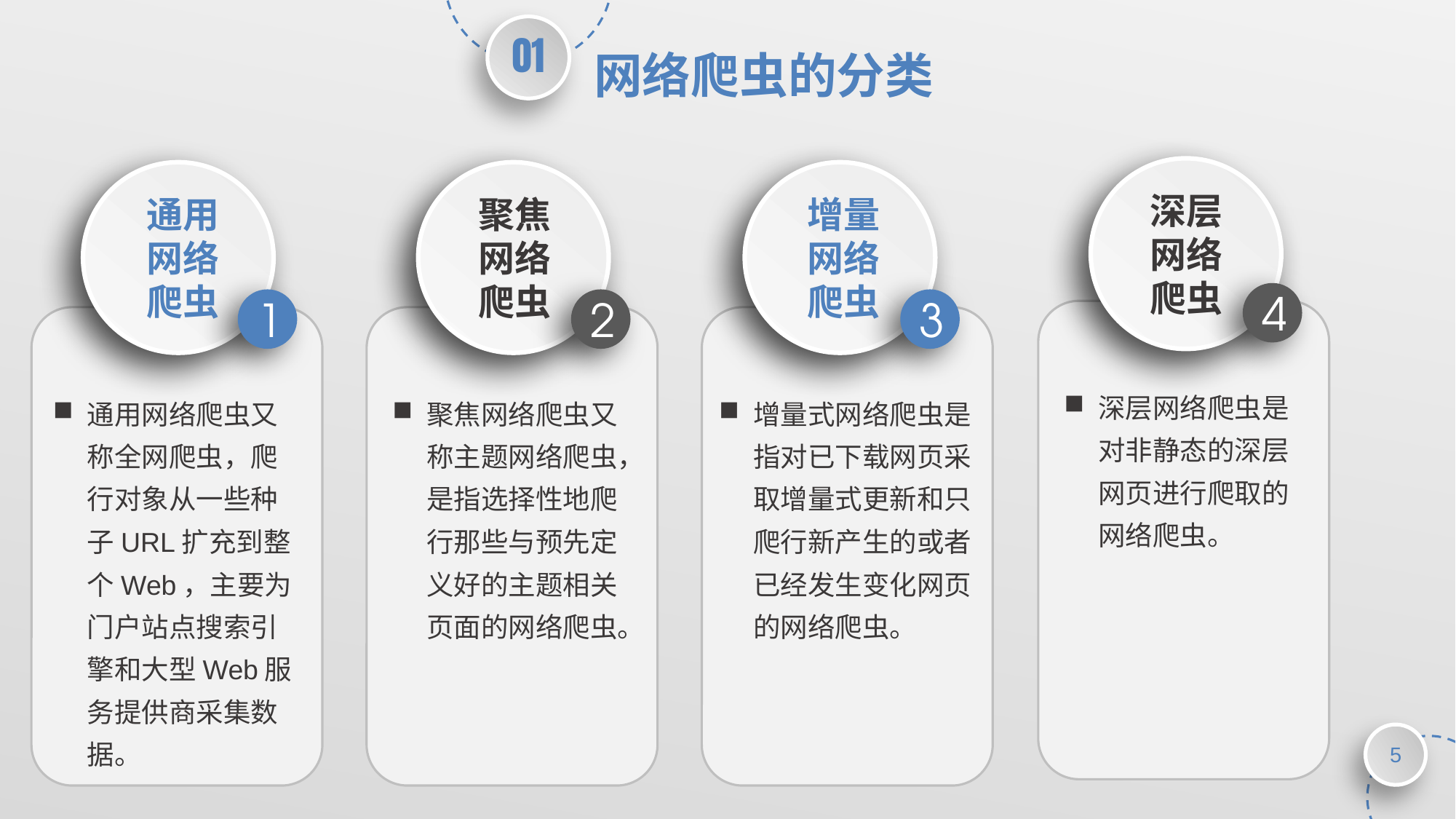

网络爬虫的分类

深层网络爬虫
通用网络爬虫
聚焦
网络爬虫
增量网络爬虫
4
1
2
3

深层网络爬虫是对非静态的深层网页进行爬取的网络爬虫。
通用网络爬虫又称全网爬虫，爬行对象从一些种子URL扩充到整个Web，主要为门户站点搜索引擎和大型Web服务提供商采集数据。
聚焦网络爬虫又称主题网络爬虫，是指选择性地爬行那些与预先定义好的主题相关页面的网络爬虫。
增量式网络爬虫是指对已下载网页采取增量式更新和只爬行新产生的或者已经发生变化网页的网络爬虫。